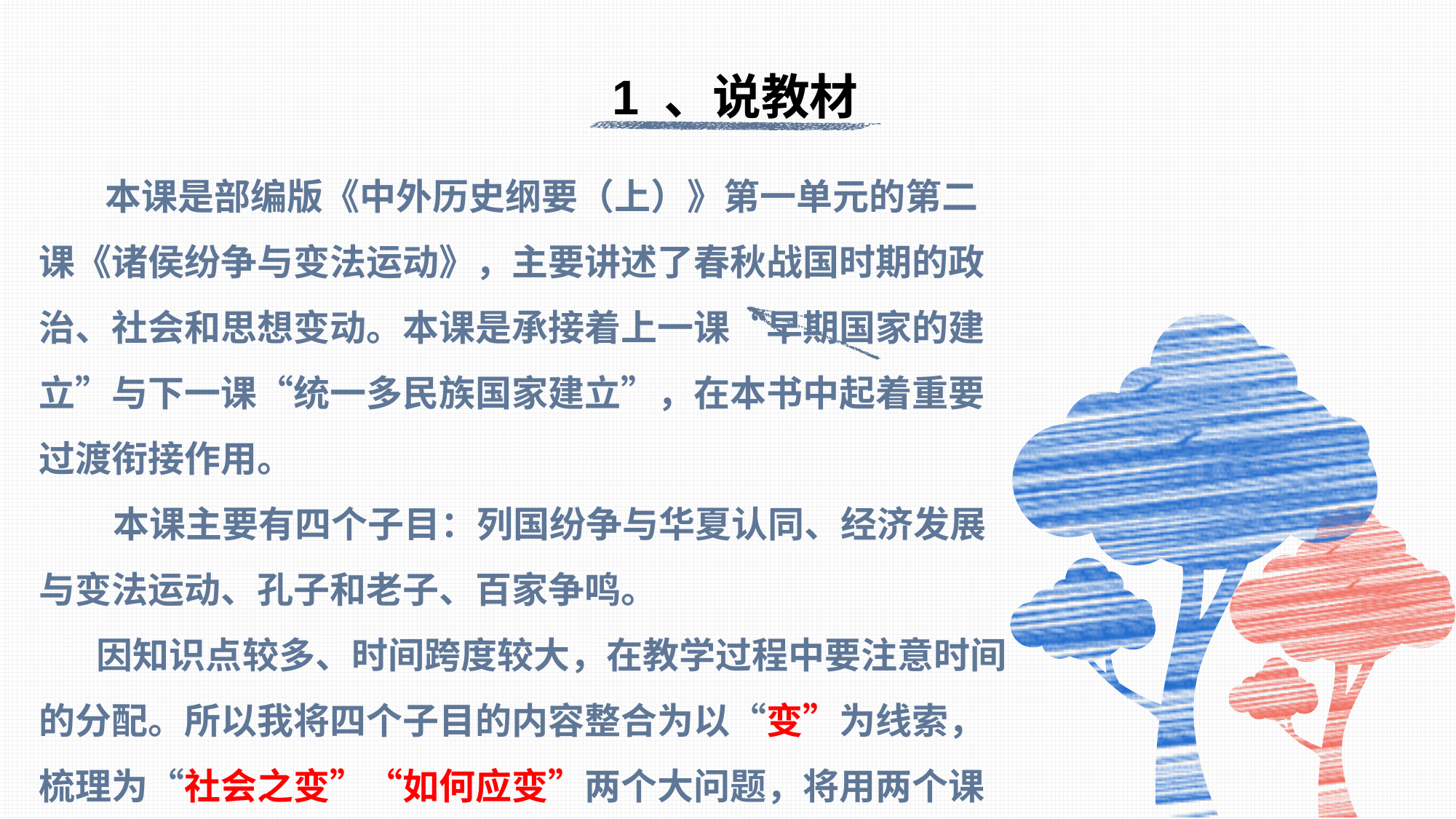

1 、说教材

       本课是部编版《中外历史纲要（上）》第一单元的第二课《诸侯纷争与变法运动》，主要讲述了春秋战国时期的政治、社会和思想变动。本课是承接着上一课“早期国家的建立”与下一课“统一多民族国家建立”，在本书中起着重要过渡衔接作用。
        本课主要有四个子目：列国纷争与华夏认同、经济发展与变法运动、孔子和老子、百家争鸣。
      因知识点较多、时间跨度较大，在教学过程中要注意时间的分配。所以我将四个子目的内容整合为以“变”为线索，梳理为“社会之变”“如何应变”两个大问题，将用两个课时来讲解。